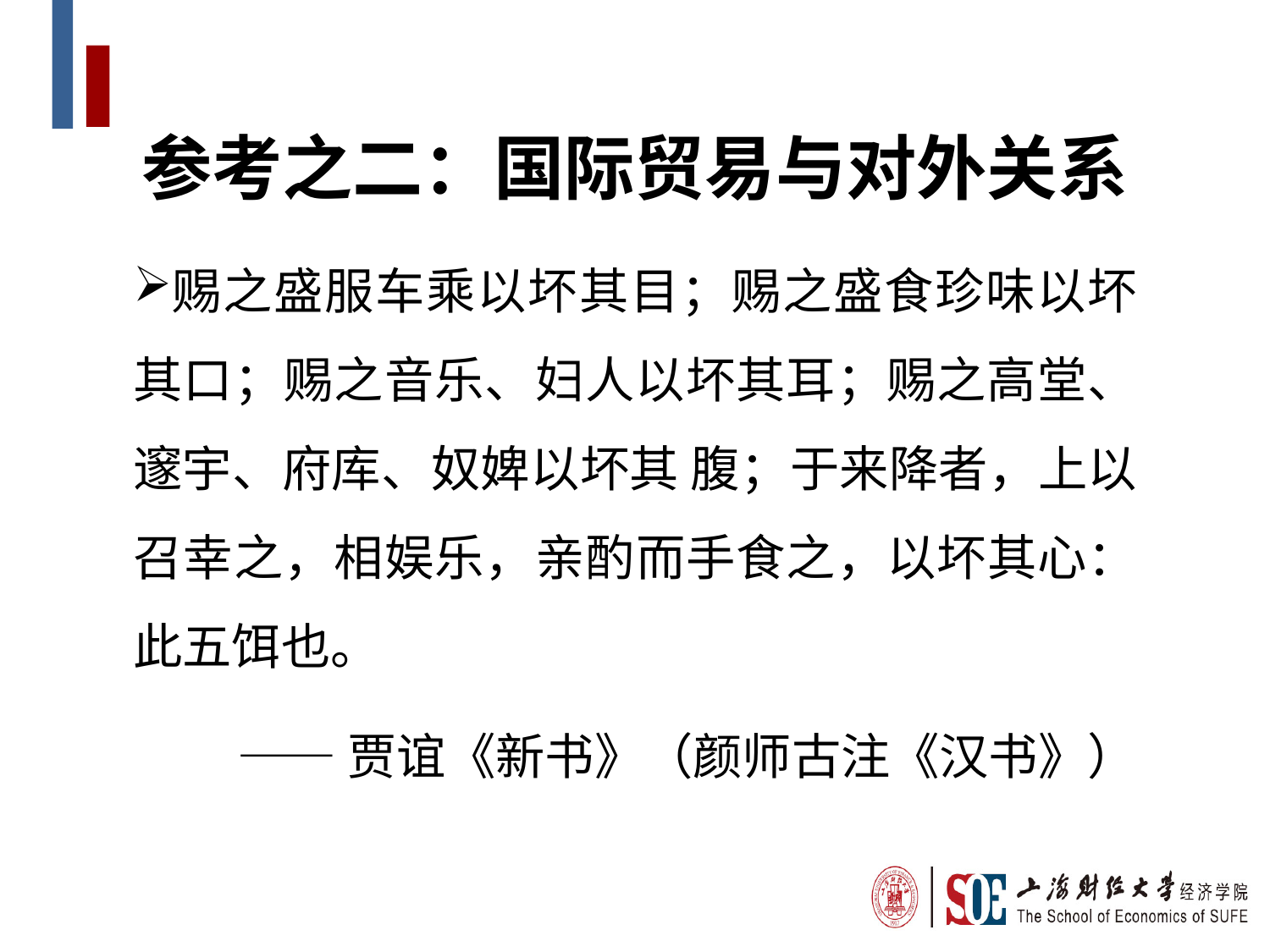

参考之二：国际贸易与对外关系
赐之盛服车乘以坏其目；赐之盛食珍味以坏其口；赐之音乐、妇人以坏其耳；赐之高堂、邃宇、府库、奴婢以坏其 腹；于来降者，上以召幸之，相娱乐，亲酌而手食之，以坏其心：此五饵也。
——贾谊《新书》（颜师古注《汉书》）